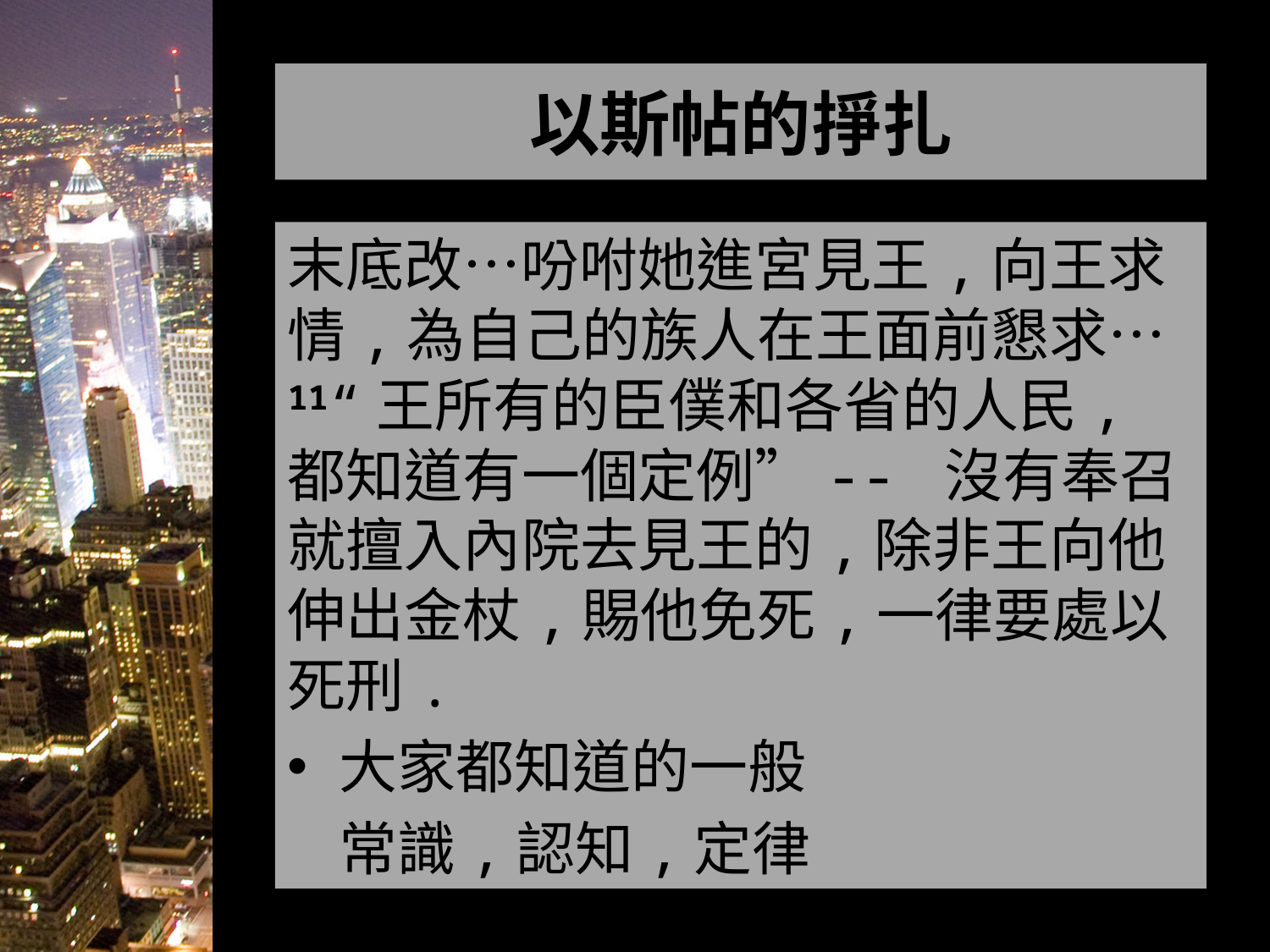

# 以斯帖的掙扎
末底改…吩咐她進宮見王,向王求情,為自己的族人在王面前懇求… 11“王所有的臣僕和各省的人民,都知道有一個定例”-- 沒有奉召就擅入內院去見王的,除非王向他伸出金杖,賜他免死,一律要處以死刑.
大家都知道的一般
常識,認知,定律